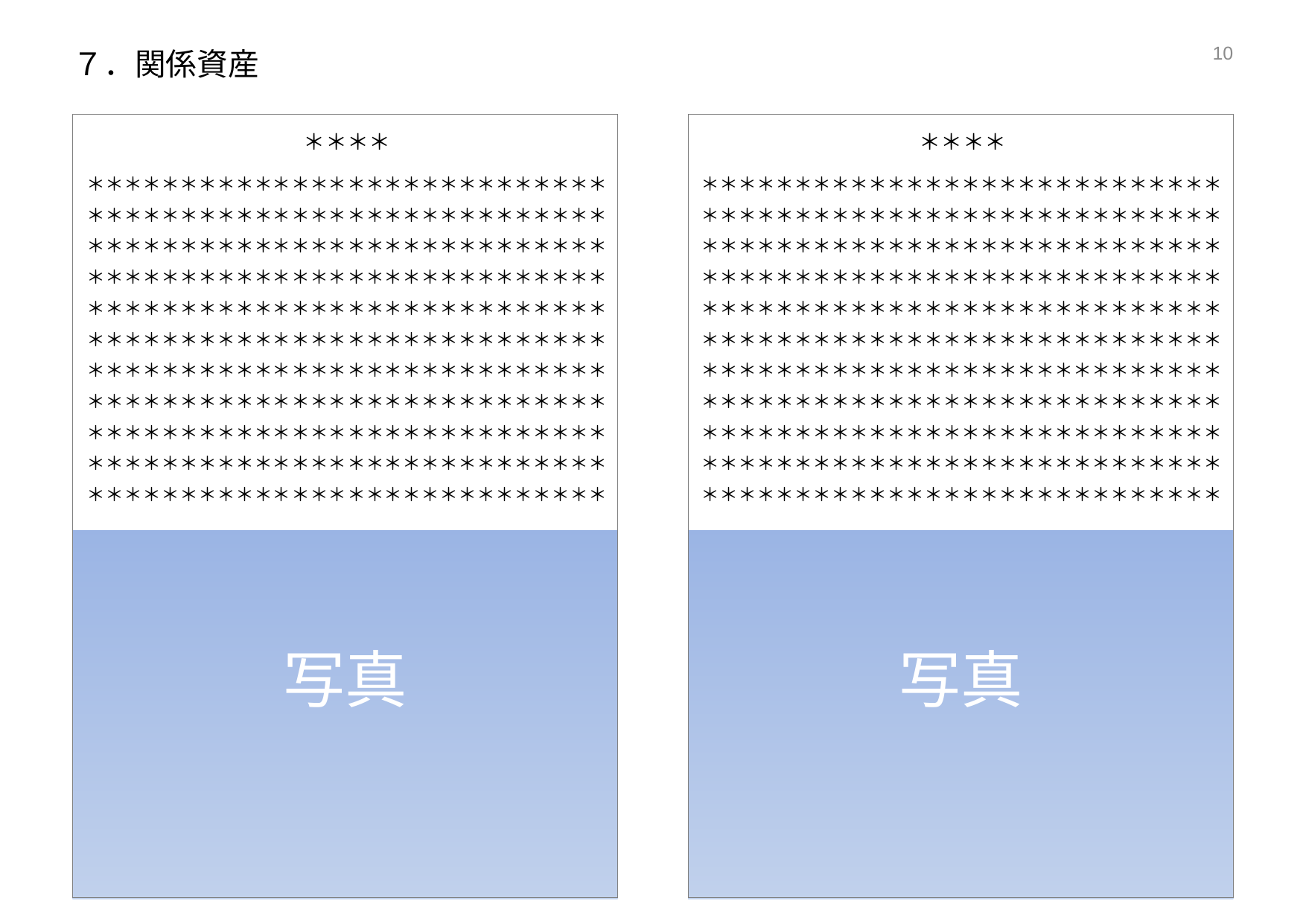

# ７．関係資産
10
＊＊＊＊
＊＊＊＊＊＊＊＊＊＊＊＊＊＊＊＊＊＊＊＊＊＊＊＊＊＊＊＊＊＊＊＊＊＊＊＊＊＊＊＊＊＊＊＊＊＊＊＊＊＊＊＊＊＊＊＊＊＊＊＊＊＊＊＊＊＊＊＊＊＊＊＊＊＊＊＊＊＊＊＊＊＊＊＊＊＊＊＊＊＊＊＊＊＊＊＊＊＊＊＊＊＊＊＊＊＊＊＊＊＊＊＊＊＊＊＊＊＊＊＊＊＊＊＊＊＊＊＊＊＊＊＊＊＊＊＊＊＊＊＊＊＊＊＊＊＊＊＊＊＊＊＊＊＊＊＊＊＊＊＊＊＊＊＊＊＊＊＊＊＊＊＊＊＊＊＊＊＊＊＊＊＊＊＊＊＊＊＊＊＊＊＊＊＊＊＊＊＊＊＊＊＊＊＊＊＊＊＊＊＊＊＊＊＊＊＊＊＊＊＊＊＊＊＊＊＊＊＊＊＊＊＊＊＊＊＊＊＊＊＊＊＊＊＊＊＊＊＊＊＊＊＊＊＊＊＊＊＊＊＊＊＊＊＊＊＊＊＊＊＊＊＊＊＊＊＊＊＊＊＊＊＊＊＊＊＊＊＊＊＊＊＊＊＊＊＊＊＊＊＊＊＊＊＊＊＊＊＊

＊＊＊＊
＊＊＊＊＊＊＊＊＊＊＊＊＊＊＊＊＊＊＊＊＊＊＊＊＊＊＊＊＊＊＊＊＊＊＊＊＊＊＊＊＊＊＊＊＊＊＊＊＊＊＊＊＊＊＊＊＊＊＊＊＊＊＊＊＊＊＊＊＊＊＊＊＊＊＊＊＊＊＊＊＊＊＊＊＊＊＊＊＊＊＊＊＊＊＊＊＊＊＊＊＊＊＊＊＊＊＊＊＊＊＊＊＊＊＊＊＊＊＊＊＊＊＊＊＊＊＊＊＊＊＊＊＊＊＊＊＊＊＊＊＊＊＊＊＊＊＊＊＊＊＊＊＊＊＊＊＊＊＊＊＊＊＊＊＊＊＊＊＊＊＊＊＊＊＊＊＊＊＊＊＊＊＊＊＊＊＊＊＊＊＊＊＊＊＊＊＊＊＊＊＊＊＊＊＊＊＊＊＊＊＊＊＊＊＊＊＊＊＊＊＊＊＊＊＊＊＊＊＊＊＊＊＊＊＊＊＊＊＊＊＊＊＊＊＊＊＊＊＊＊＊＊＊＊＊＊＊＊＊＊＊＊＊＊＊＊＊＊＊＊＊＊＊＊＊＊＊＊＊＊＊＊＊＊＊＊＊＊＊＊＊＊＊＊＊＊＊＊＊＊＊＊＊＊＊＊＊＊

写真

写真